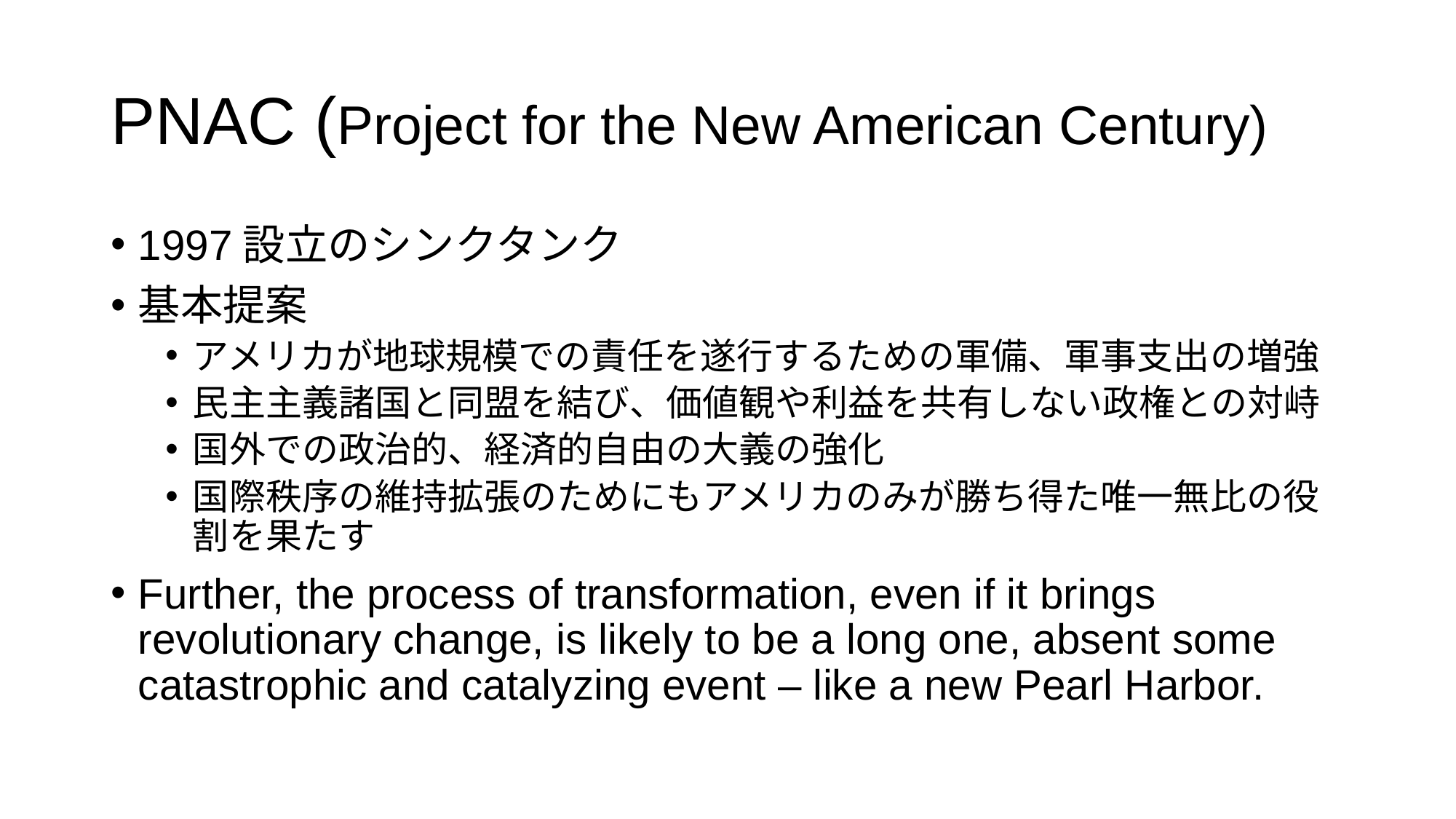

# PNAC (Project for the New American Century)
1997設立のシンクタンク
基本提案
アメリカが地球規模での責任を遂行するための軍備、軍事支出の増強
民主主義諸国と同盟を結び、価値観や利益を共有しない政権との対峙
国外での政治的、経済的自由の大義の強化
国際秩序の維持拡張のためにもアメリカのみが勝ち得た唯一無比の役割を果たす
Further, the process of transformation, even if it brings revolutionary change, is likely to be a long one, absent some catastrophic and catalyzing event – like a new Pearl Harbor.